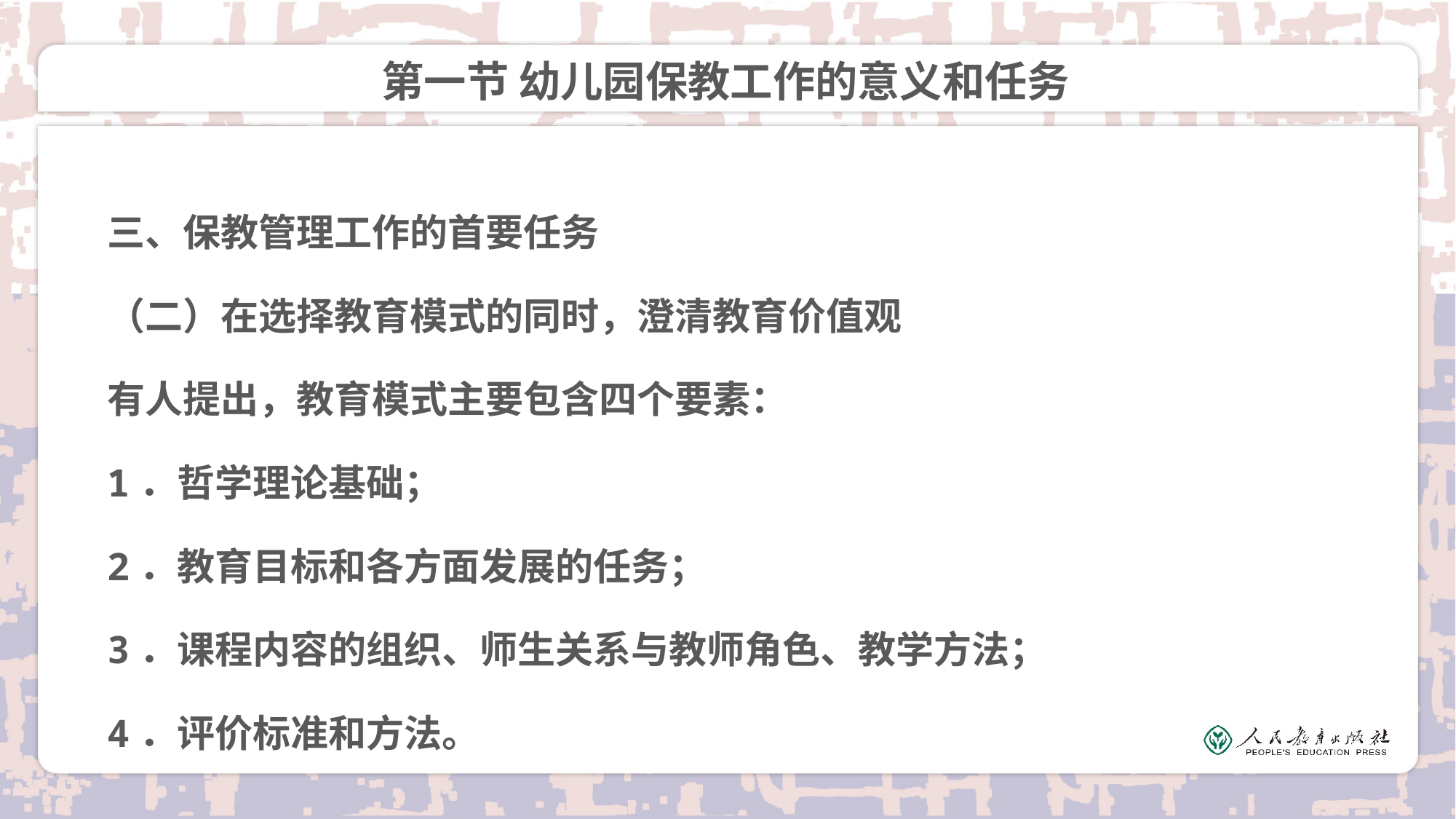

# 第一节 幼儿园保教工作的意义和任务
三、保教管理工作的首要任务
（二）在选择教育模式的同时，澄清教育价值观
有人提出，教育模式主要包含四个要素：
1．哲学理论基础；
2．教育目标和各方面发展的任务；
3．课程内容的组织、师生关系与教师角色、教学方法；
4．评价标准和方法。